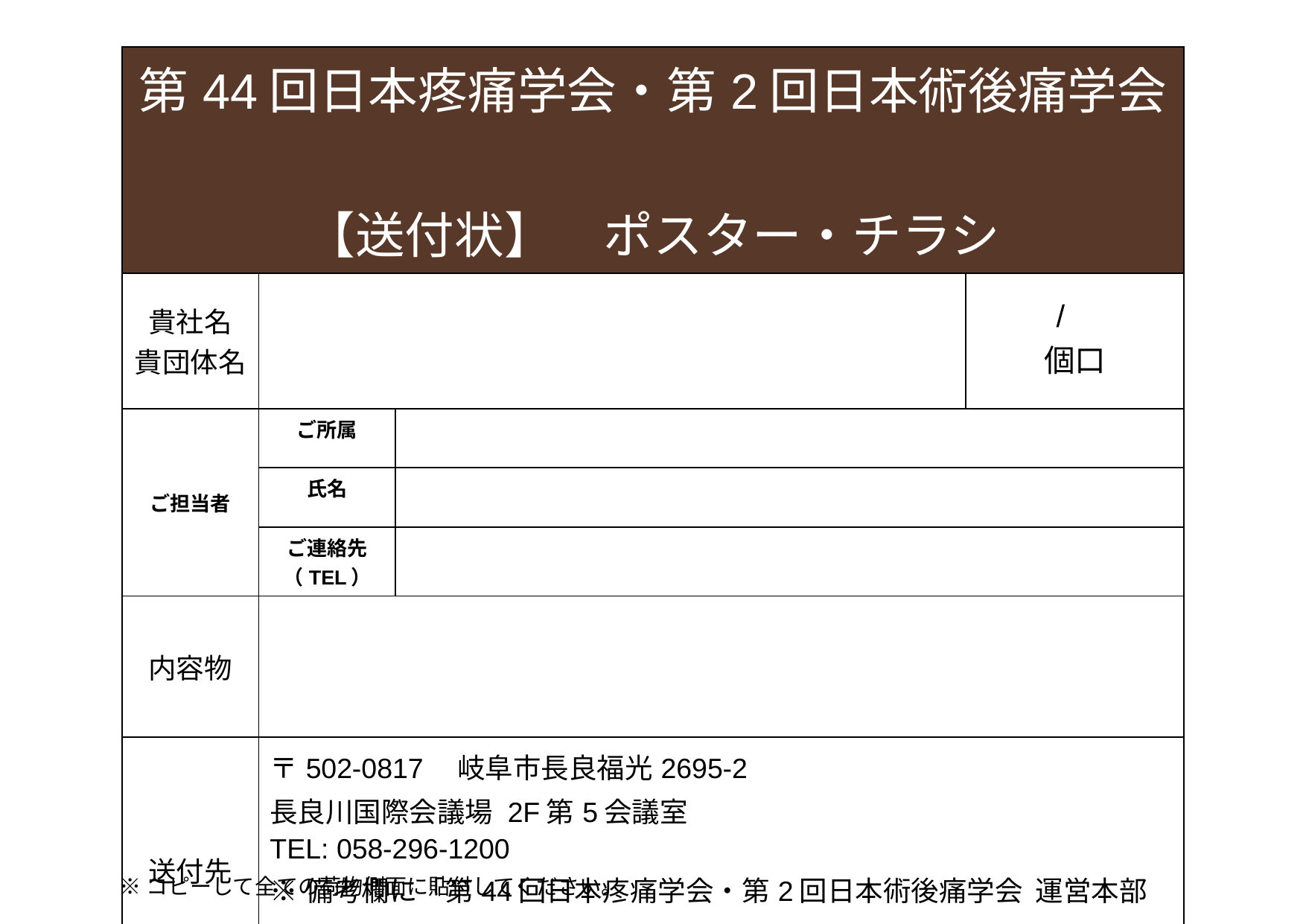

| 第44回日本疼痛学会・第2回日本術後痛学会 　 【送付状】　ポスター・チラシ |  |  |  |
| --- | --- | --- | --- |
| 貴社名 貴団体名 |  |  | /　　　個口 |
| ご担当者 | ご所属 |  |  |
|  | 氏名 |  |  |
|  | ご連絡先（TEL） |  |  |
| 内容物 |  |  |  |
| 送付先 | 〒502-0817　岐阜市長良福光2695-2 長良川国際会議場 2F第5会議室 TEL: 058-296-1200 ※備考欄に「第44回日本疼痛学会・第2回日本術後痛学会 運営本部 」 とご記入ください。 |  |  |
| 必着日 | 2022年12月1日（金）14-16時 必着 |  |  |
※コピーして全ての荷物側面に貼付してください。